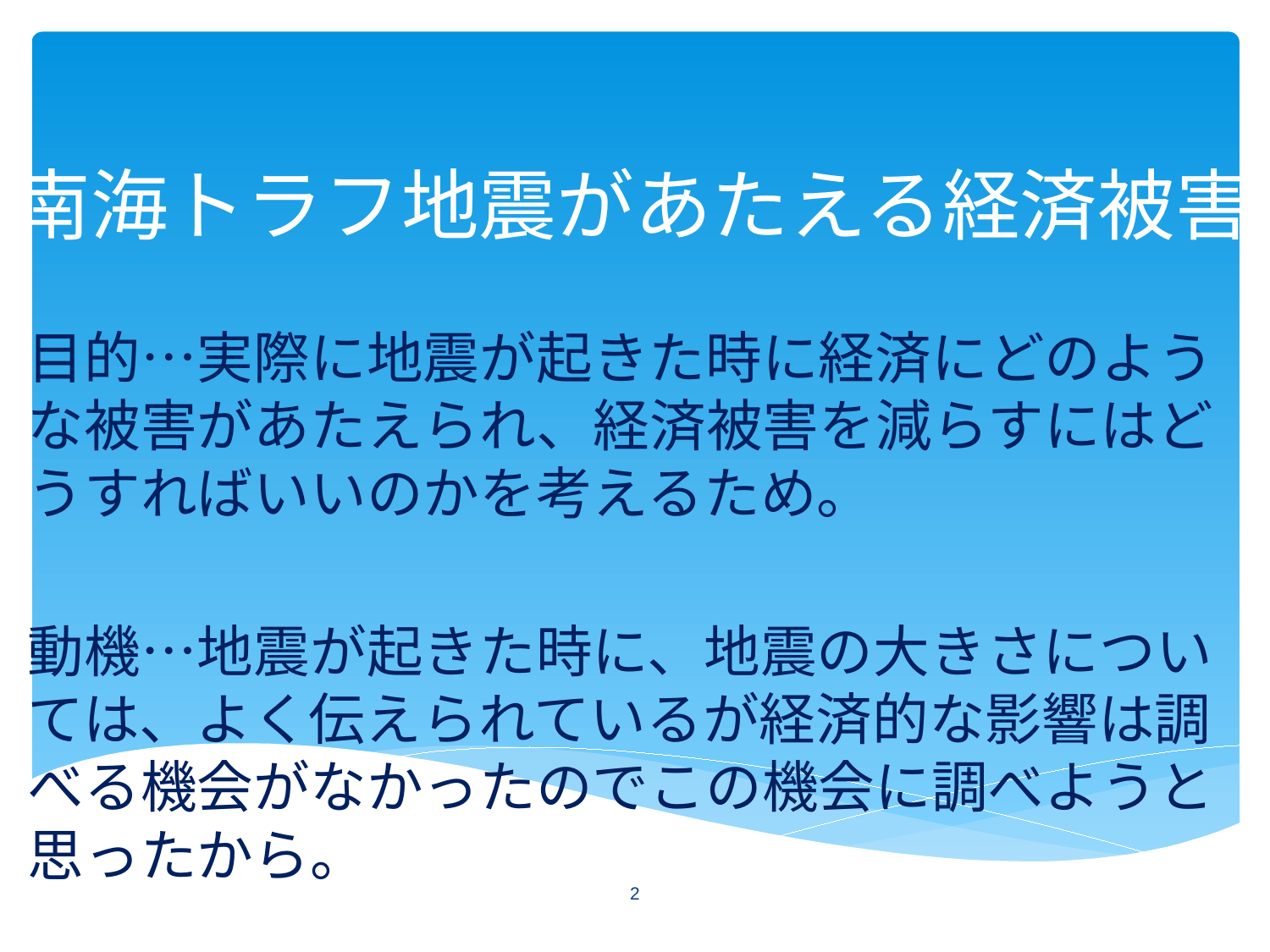

# 南海トラフ地震があたえる経済被害
目的…実際に地震が起きた時に経済にどのような被害があたえられ、経済被害を減らすにはどうすればいいのかを考えるため。

動機…地震が起きた時に、地震の大きさについては、よく伝えられているが経済的な影響は調べる機会がなかったのでこの機会に調べようと思ったから。
2